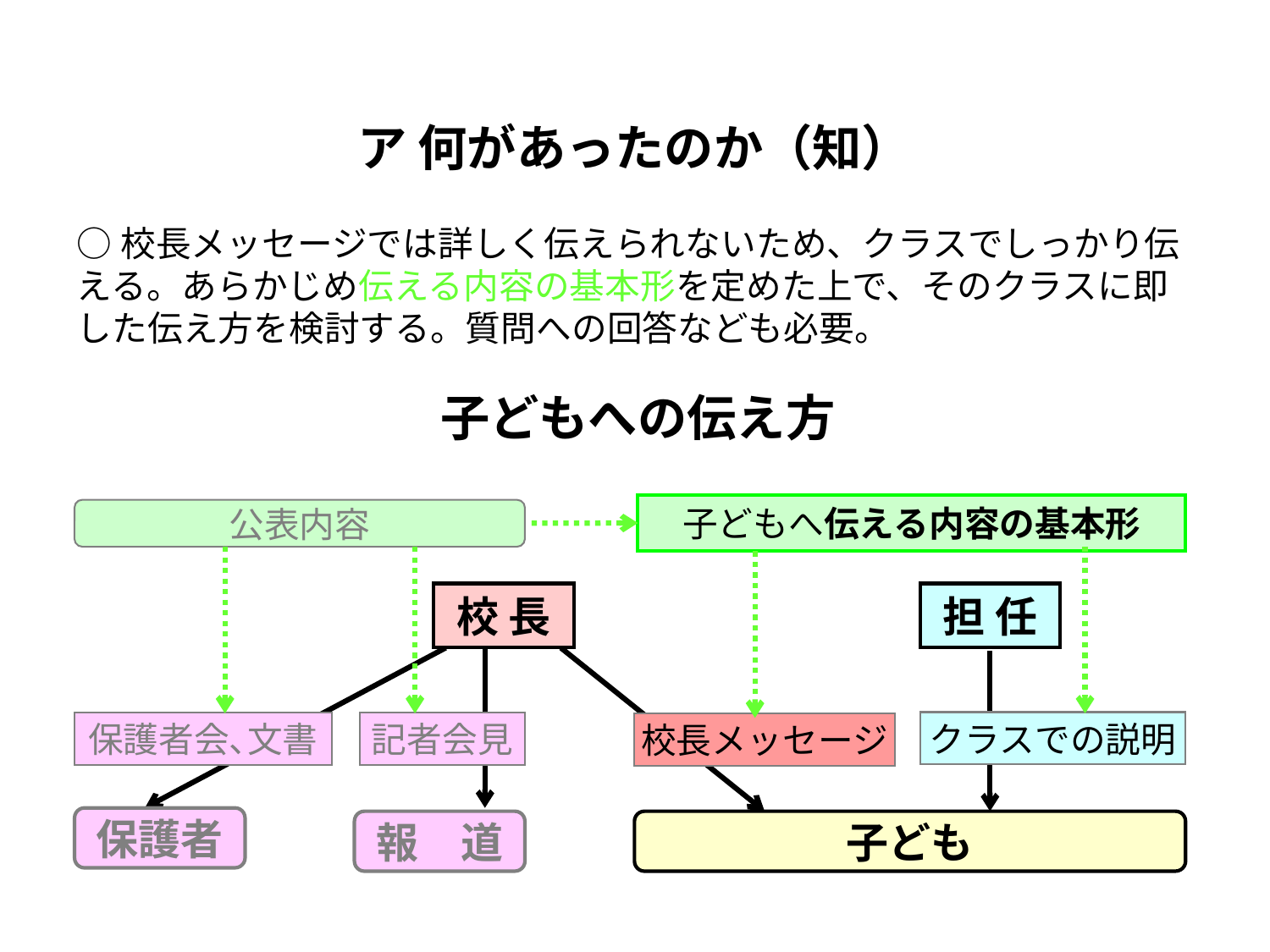

ア 何があったのか（知）
○校長メッセージでは詳しく伝えられないため、クラスでしっかり伝える。あらかじめ伝える内容の基本形を定めた上で、そのクラスに即した伝え方を検討する。質問への回答なども必要。
子どもへの伝え方
子どもへ伝える内容の基本形
公表内容
校 長
担 任
クラスでの説明
保護者会､文書
記者会見
校長メッセージ
保護者
報　道
子ども